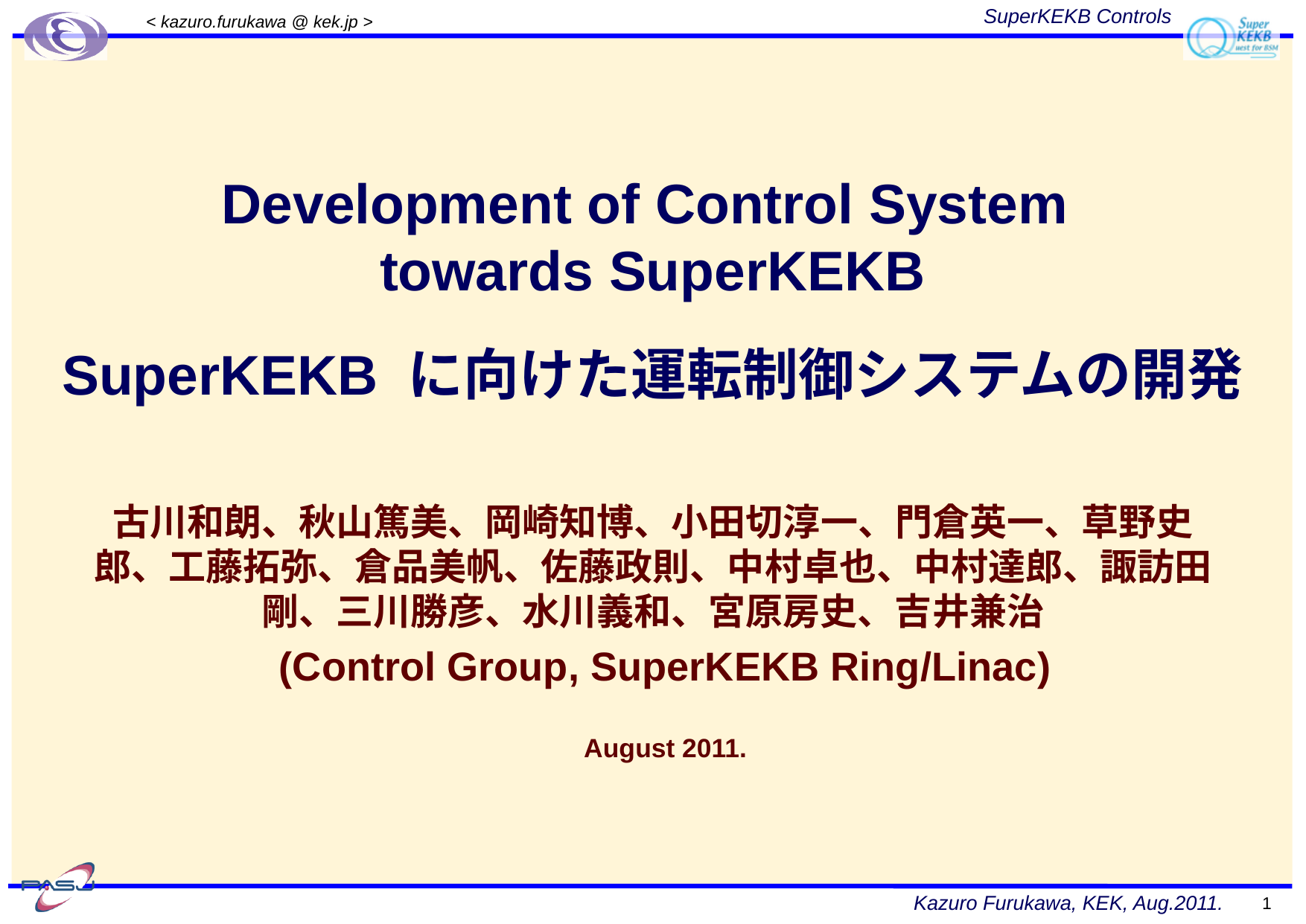

< kazuro.furukawa @ kek.jp >
# Development of Control System towards SuperKEKB SuperKEKB に向けた運転制御システムの開発
古川和朗、秋山篤美、岡崎知博、小田切淳一、門倉英一、草野史郎、工藤拓弥、倉品美帆、佐藤政則、中村卓也、中村達郎、諏訪田剛、三川勝彦、水川義和、宮原房史、吉井兼治
(Control Group, SuperKEKB Ring/Linac)

August 2011.
1